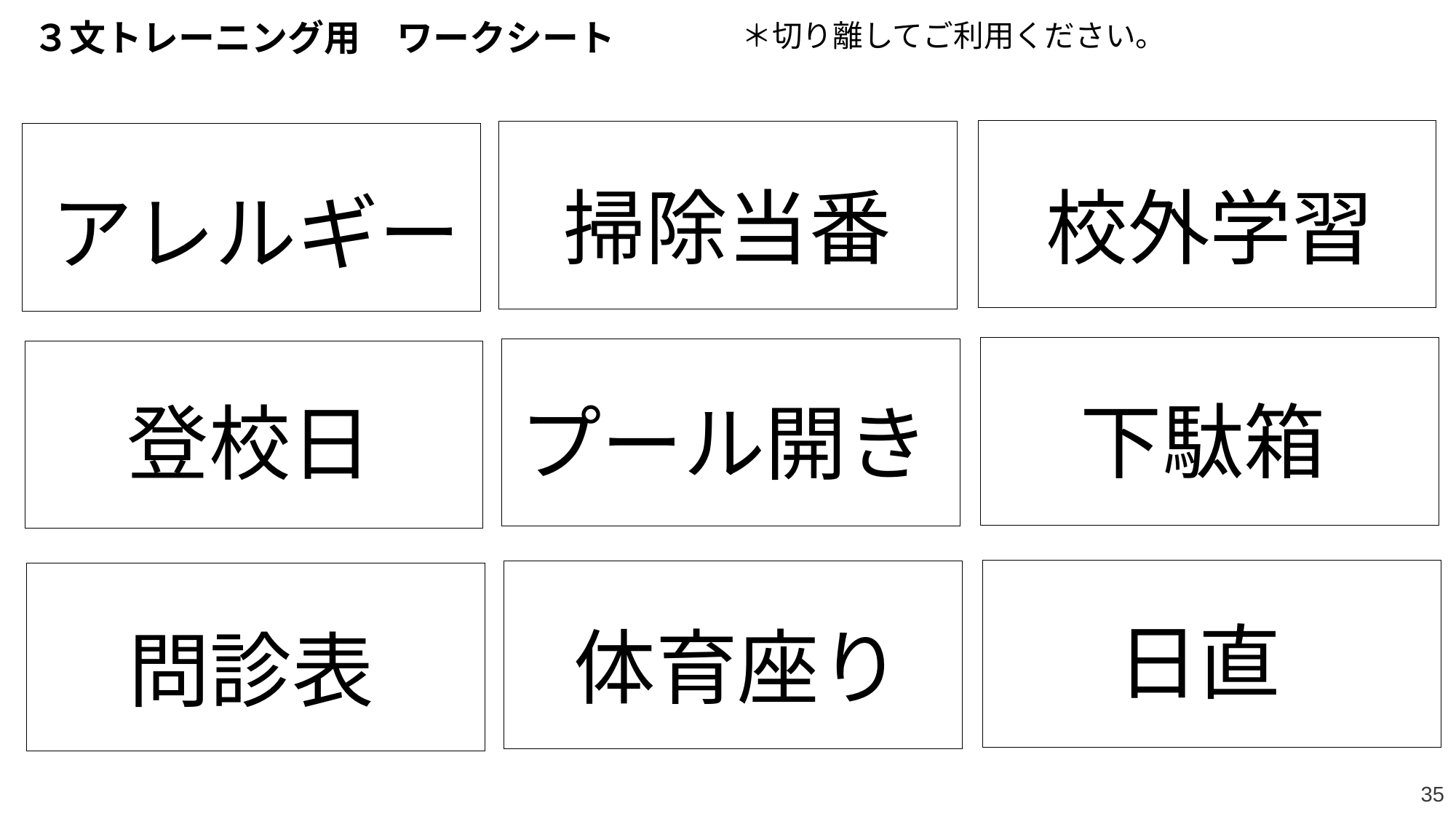

３文トレーニング用　ワークシート
＊切り離してご利用ください。

掃除当番
校外学習
アレルギー

下駄箱
登校日
プール開き

日直
体育座り
問診表
35